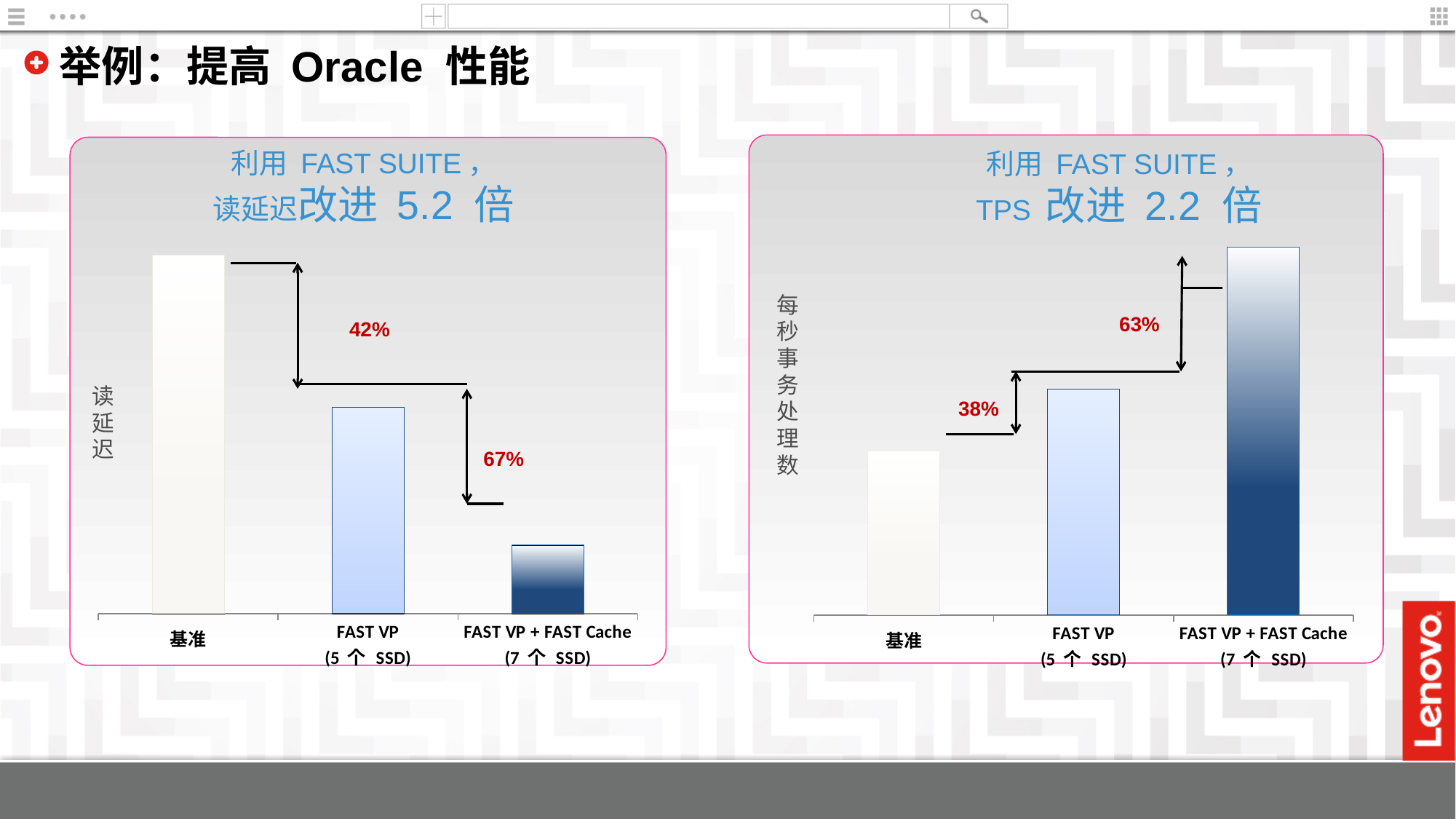

举例：提高 Oracle 性能

利用 FAST SUITE，
读延迟改进 5.2 倍
利用 FAST SUITE，
TPS 改进 2.2 倍

### Chart

| Category | Column1 |
|---|---|
| 基准 | 96.49000000000002 |
| FAST VP
(5 个 SSD) | 55.51 |
| FAST VP + FAST Cache
(7 个 SSD) | 18.4 |

### Chart

| Category | Column1 |
|---|---|
| 基准 | 220739.0 |
| FAST VP
(5 个 SSD) | 303739.0 |
| FAST VP + FAST Cache
(7 个 SSD) | 495232.0 |
63%
42%
每
秒
事
务
处
理
数
38%
读
延
迟
67%